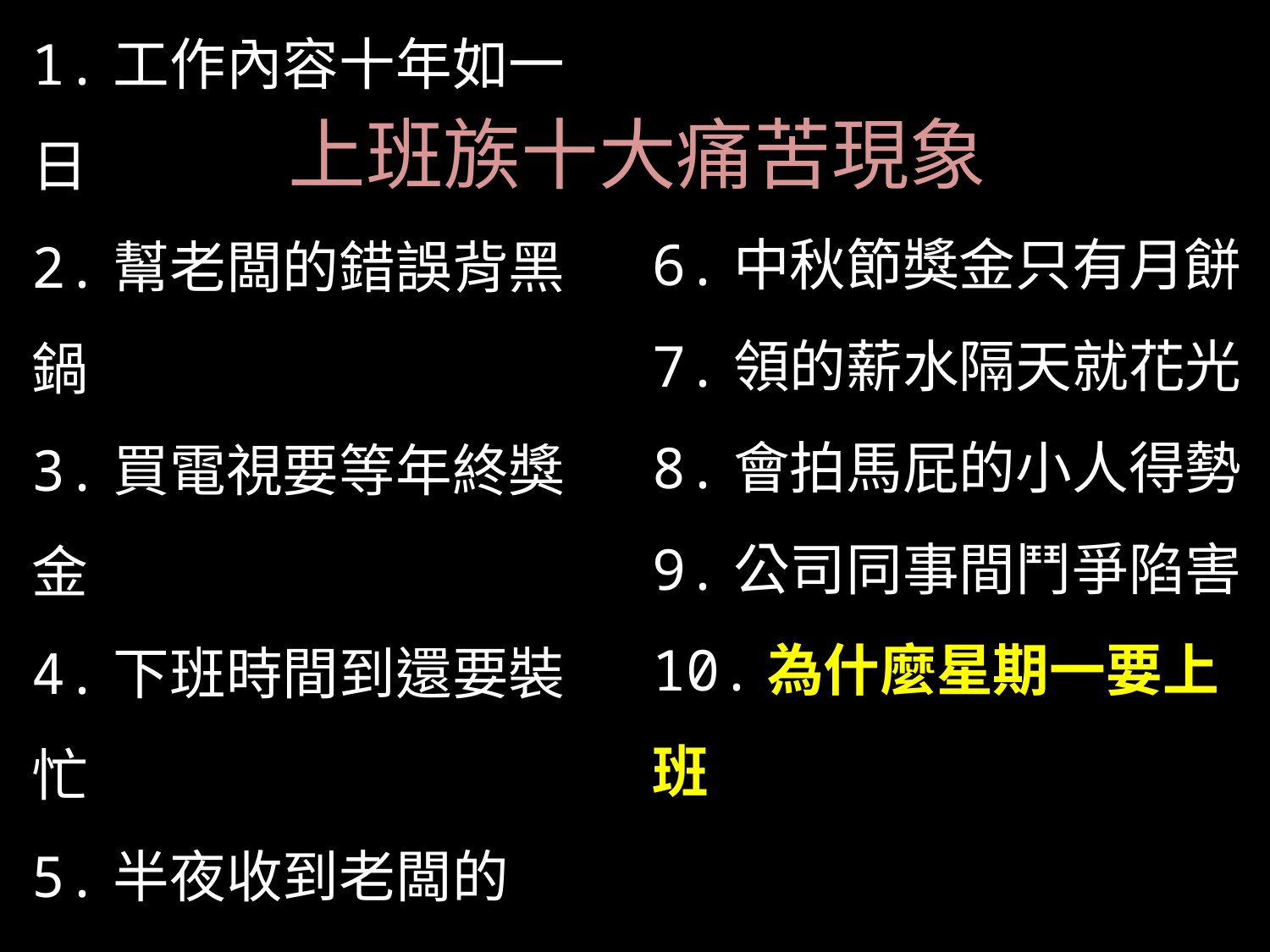

上班族十大痛苦現象
6.中秋節獎金只有月餅
7.領的薪水隔天就花光
8.會拍馬屁的小人得勢
9.公司同事間鬥爭陷害
10.為什麼星期一要上班
1.工作內容十年如一日
2.幫老闆的錯誤背黑鍋
3.買電視要等年終獎金
4.下班時間到還要裝忙
5.半夜收到老闆的Line